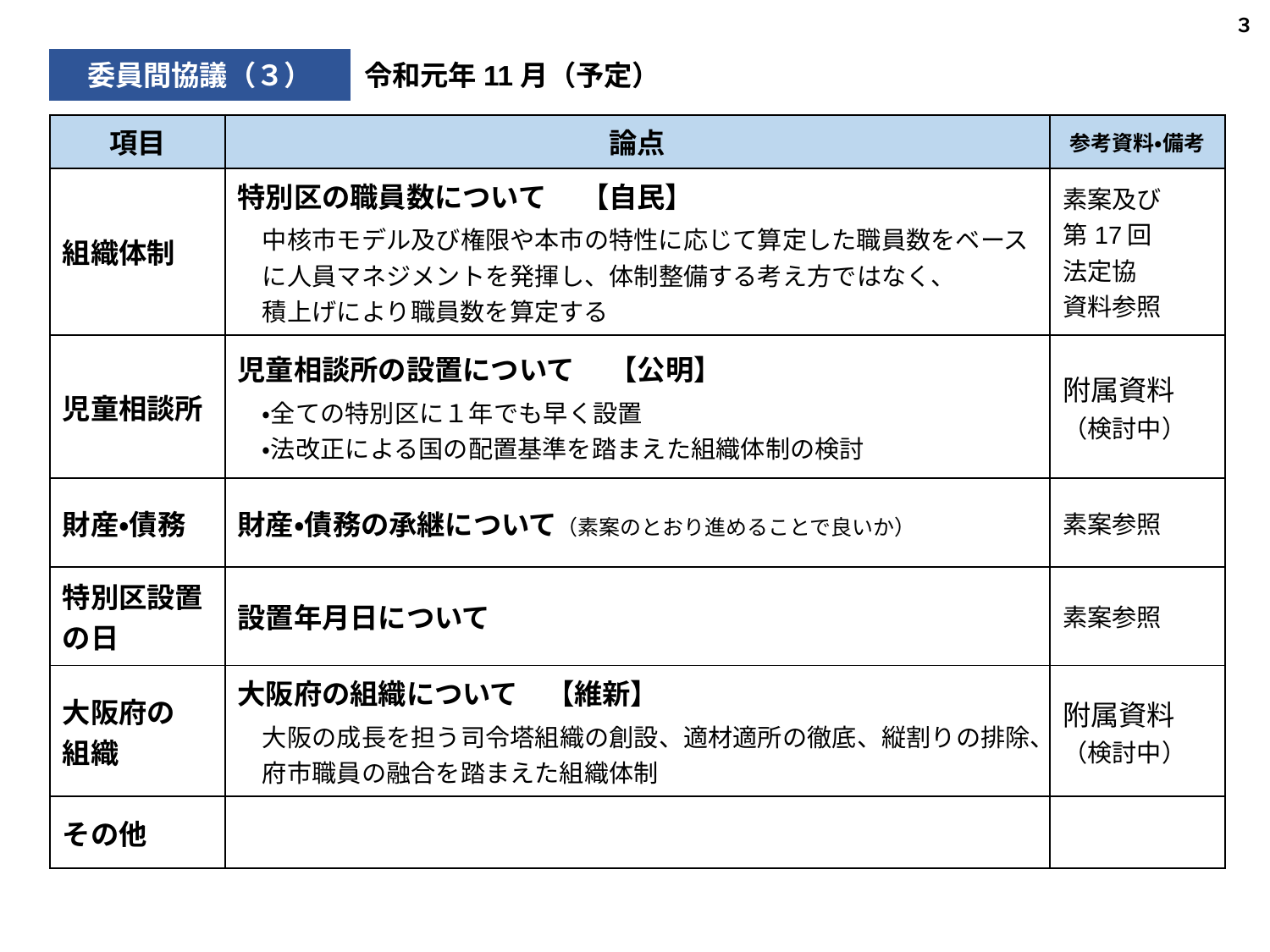

３
委員間協議（３）
令和元年11月（予定）
| 項目 | 論点 | 参考資料・備考 |
| --- | --- | --- |
| 組織体制 | 特別区の職員数について　 【自民】 　中核市モデル及び権限や本市の特性に応じて算定した職員数をベース 　に人員マネジメントを発揮し、体制整備する考え方ではなく、 　積上げにより職員数を算定する | 素案及び 第17回 法定協 資料参照 |
| 児童相談所 | 児童相談所の設置について　 【公明】 　・全ての特別区に１年でも早く設置 　・法改正による国の配置基準を踏まえた組織体制の検討 | 附属資料 （検討中） |
| 財産・債務 | 財産・債務の承継について（素案のとおり進めることで良いか） | 素案参照 |
| 特別区設置の日 | 設置年月日について | 素案参照 |
| 大阪府の 組織 | 大阪府の組織について　【維新】 　大阪の成長を担う司令塔組織の創設、適材適所の徹底、縦割りの排除、 　府市職員の融合を踏まえた組織体制 | 附属資料 （検討中） |
| その他 |  |  |